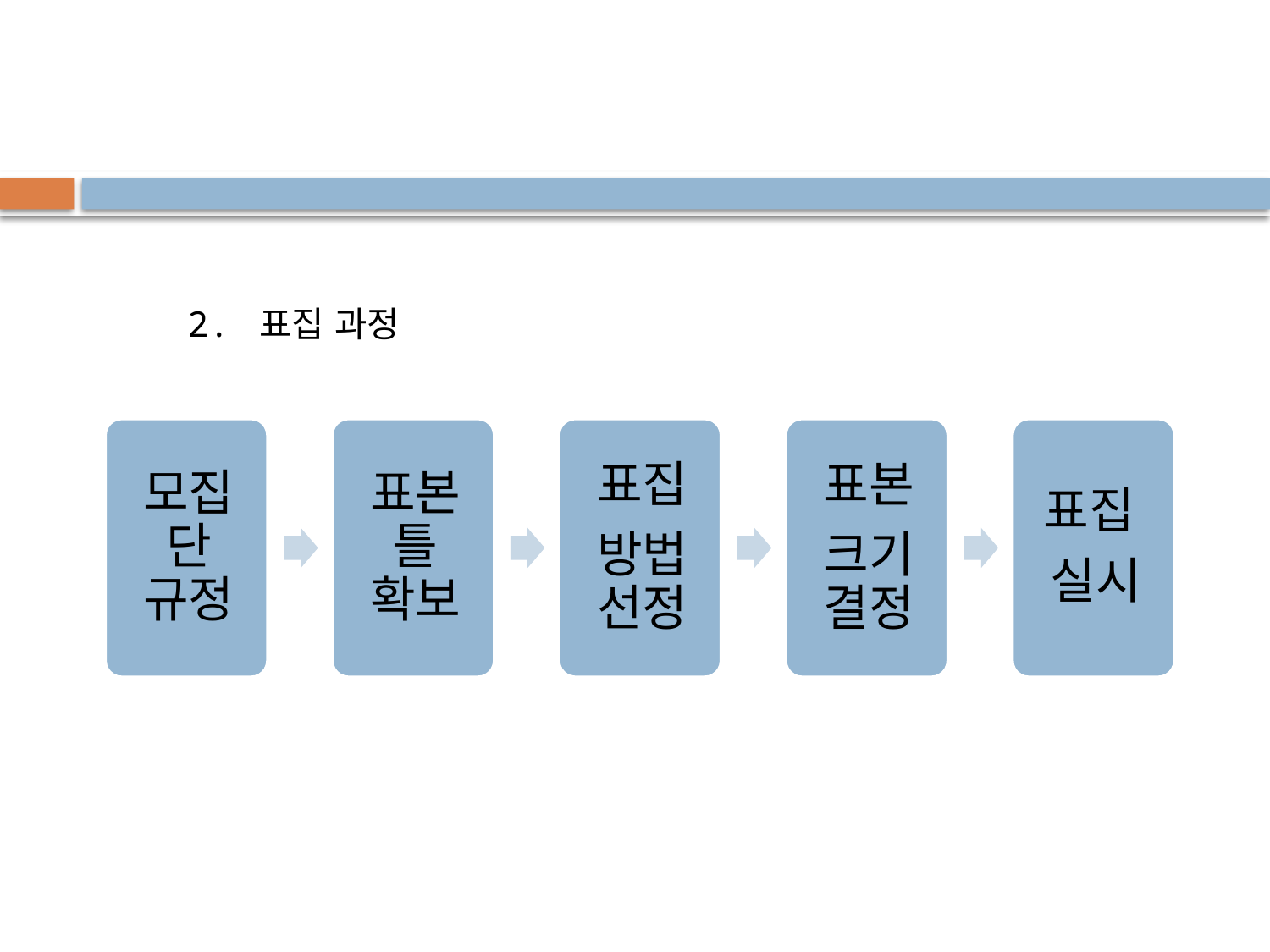

2. 표집 과정
모집단 규정

표본틀 확보

표집
방법 선정

표본
크기 결정

표집
실시